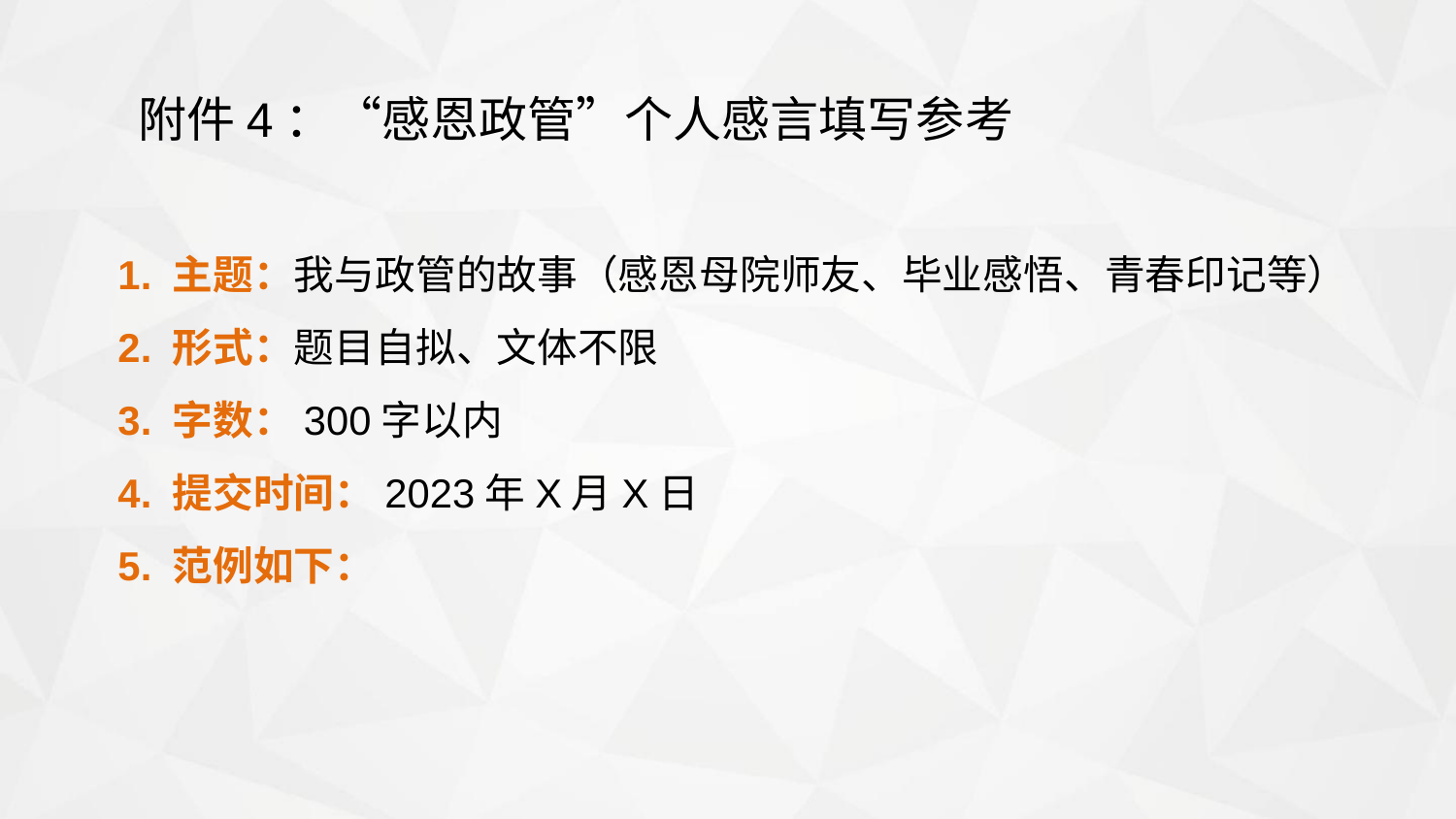

附件4：“感恩政管”个人感言填写参考
1. 主题：我与政管的故事（感恩母院师友、毕业感悟、青春印记等）
2. 形式：题目自拟、文体不限
3. 字数：300字以内
4. 提交时间：2023年X月X日
5. 范例如下：